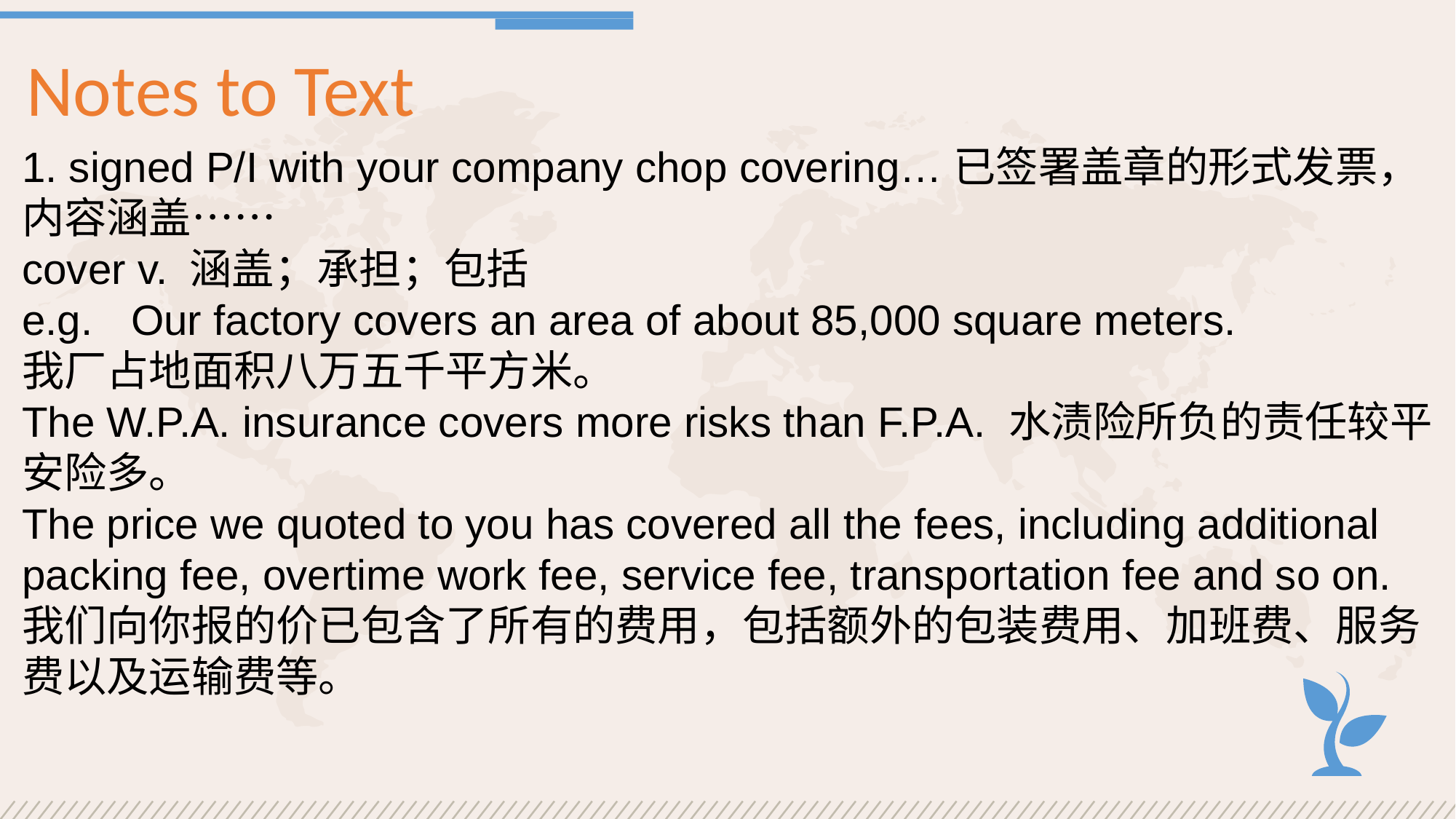

Notes to Text
1. signed P/I with your company chop covering…已签署盖章的形式发票，内容涵盖……
cover v. 涵盖；承担；包括
e.g.	Our factory covers an area of about 85,000 square meters.
我厂占地面积八万五千平方米。
The W.P.A. insurance covers more risks than F.P.A. 水渍险所负的责任较平安险多。
The price we quoted to you has covered all the fees, including additional packing fee, overtime work fee, service fee, transportation fee and so on. 我们向你报的价已包含了所有的费用，包括额外的包装费用、加班费、服务费以及运输费等。